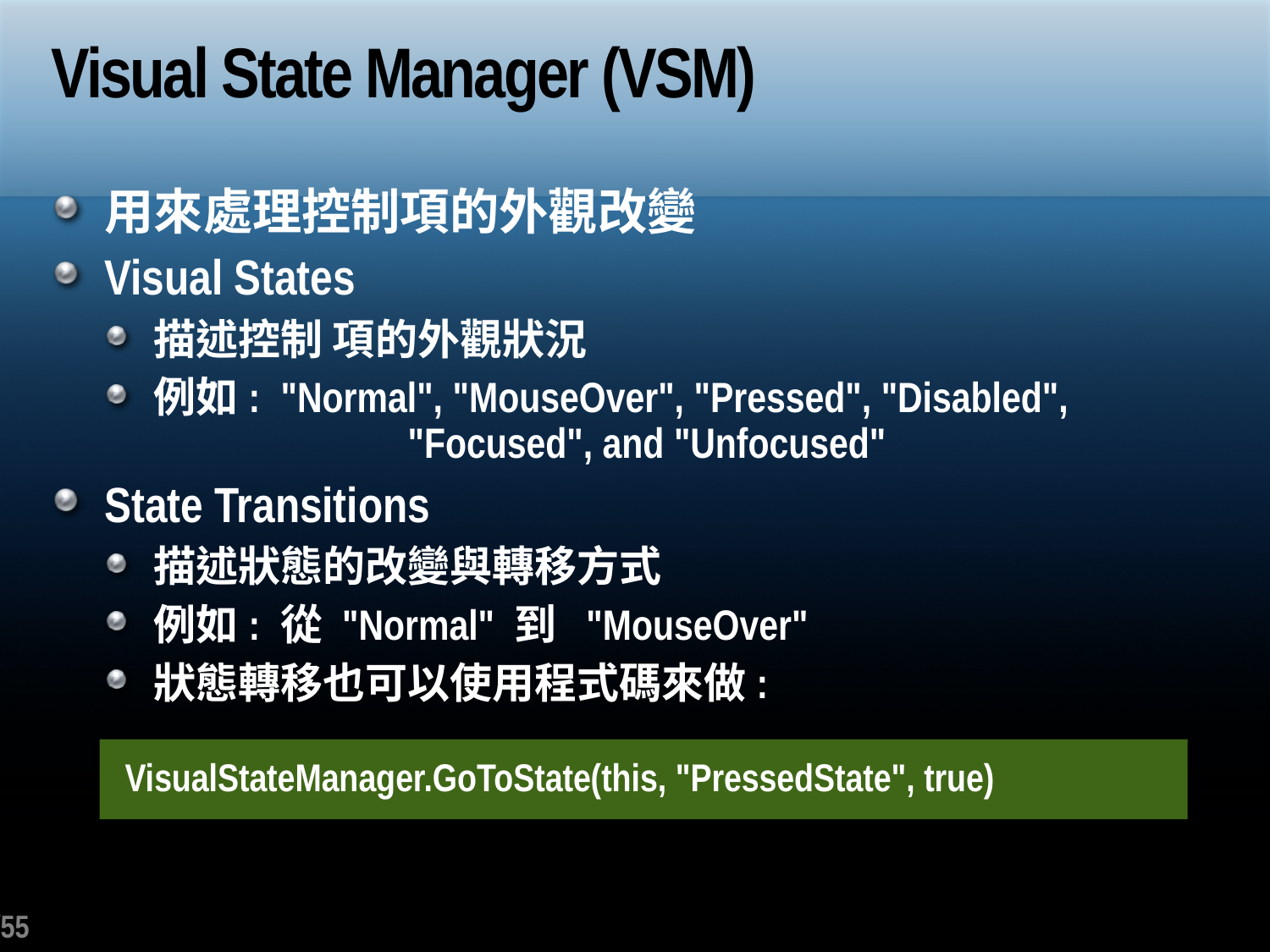

# Visual State Manager (VSM)
用來處理控制項的外觀改變
Visual States
描述控制 項的外觀狀況
例如: 	"Normal", "MouseOver", "Pressed", "Disabled",
		"Focused", and "Unfocused"
State Transitions
描述狀態的改變與轉移方式
例如: 從 "Normal" 到  "MouseOver"
狀態轉移也可以使用程式碼來做:
VisualStateManager.GoToState(this, "PressedState", true)